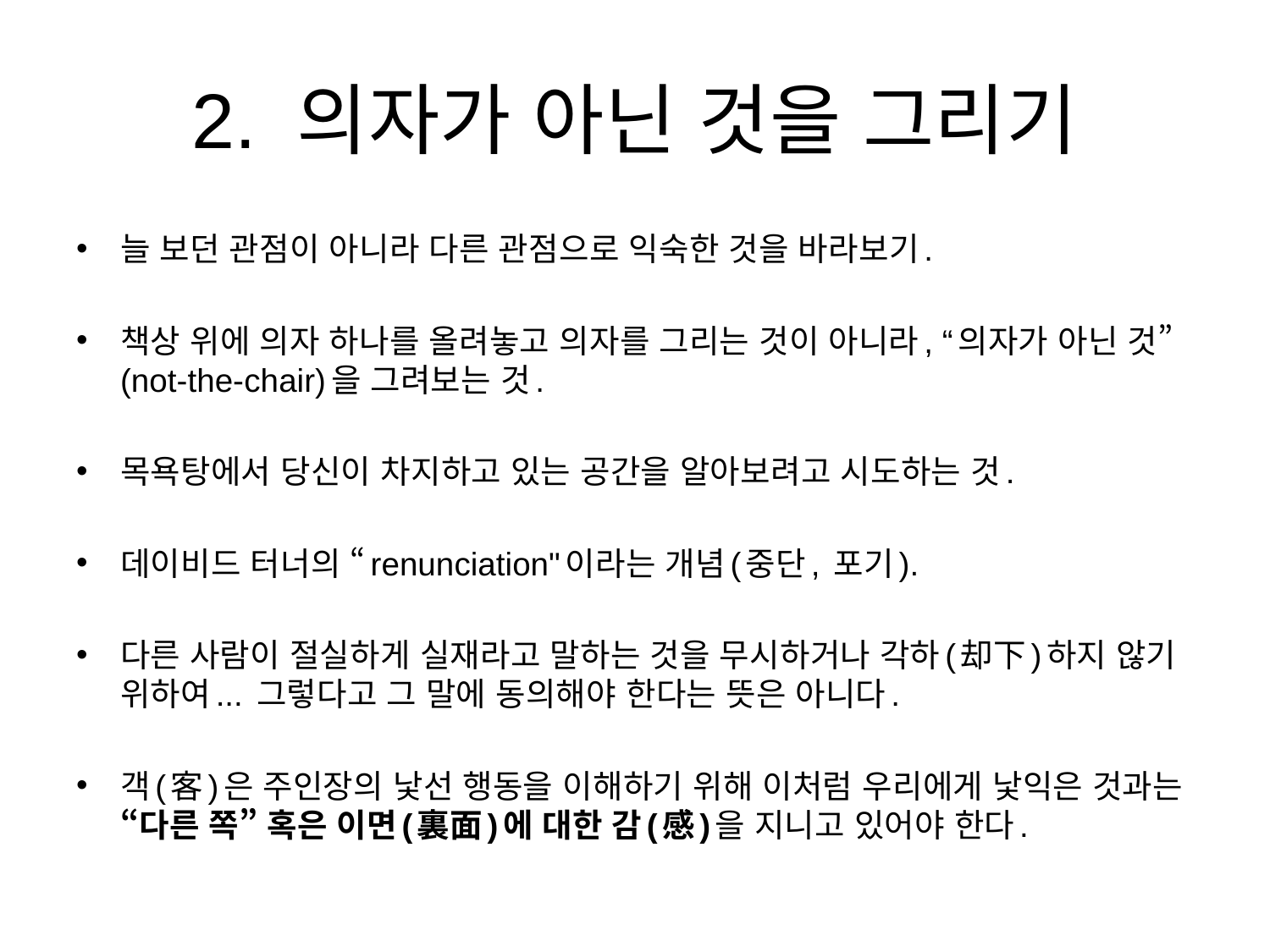

# 2. 의자가 아닌 것을 그리기
늘 보던 관점이 아니라 다른 관점으로 익숙한 것을 바라보기.

책상 위에 의자 하나를 올려놓고 의자를 그리는 것이 아니라, “의자가 아닌 것” (not-the-chair)을 그려보는 것.

목욕탕에서 당신이 차지하고 있는 공간을 알아보려고 시도하는 것.

데이비드 터너의 “renunciation"이라는 개념(중단, 포기).

다른 사람이 절실하게 실재라고 말하는 것을 무시하거나 각하(却下)하지 않기 위하여... 그렇다고 그 말에 동의해야 한다는 뜻은 아니다.

객(客)은 주인장의 낯선 행동을 이해하기 위해 이처럼 우리에게 낯익은 것과는 “다른 쪽” 혹은 이면(裏面)에 대한 감(感)을 지니고 있어야 한다.